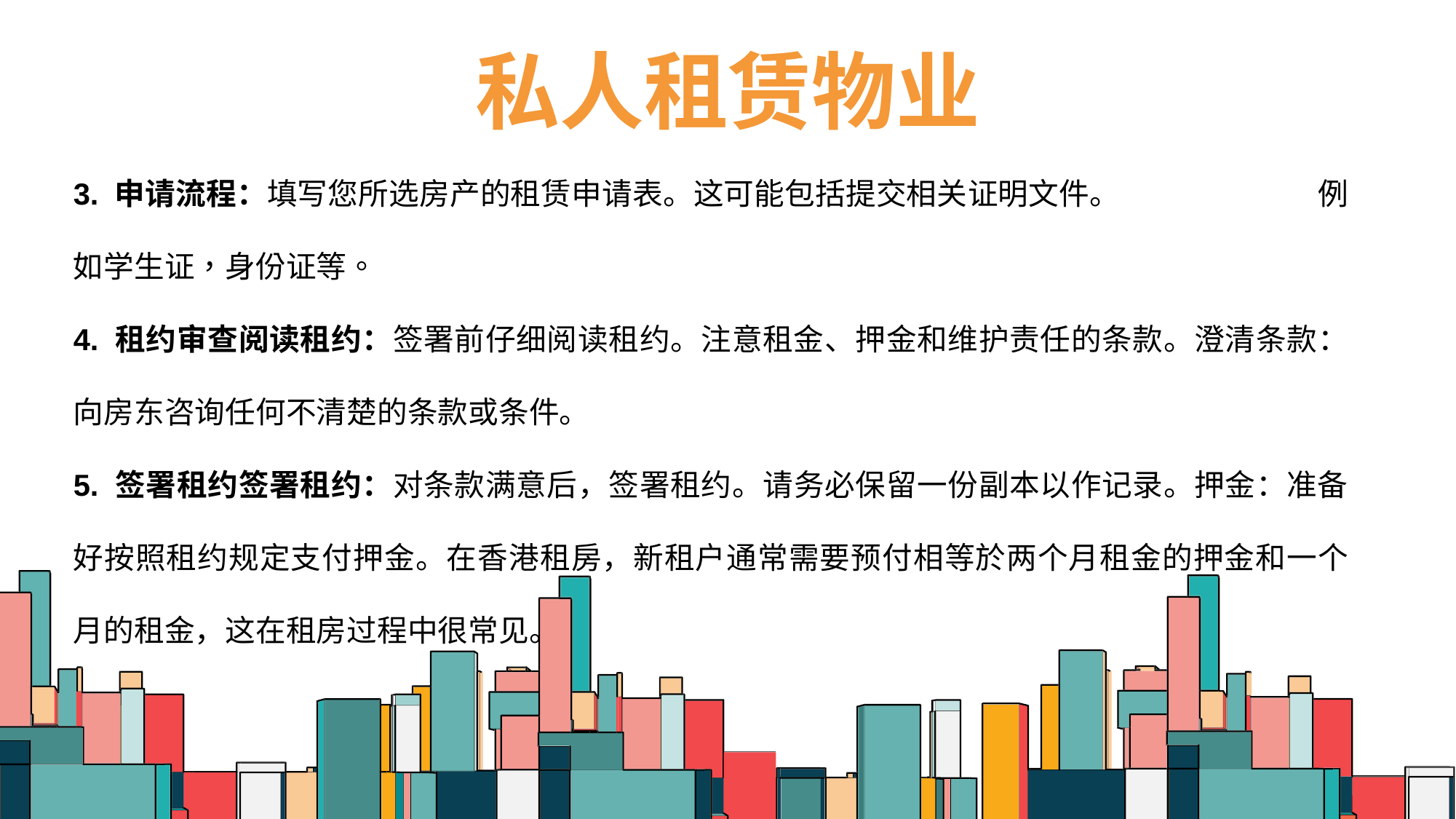

# 私人租赁物业
3. 申请流程：填写您所选房产的租赁申请表。这可能包括提交相关证明文件。                             例如学生证，身份证等。
4. 租约审查阅读租约：签署前仔细阅读租约。注意租金、押金和维护责任的条款。澄清条款：向房东咨询任何不清楚的条款或条件。
5. 签署租约签署租约：对条款满意后，签署租约。请务必保留一份副本以作记录。押金：准备好按照租约规定支付押金。在香港租房，新租户通常需要预付相等於两个月租金的押金和一个月的租金，这在租房过程中很常见。